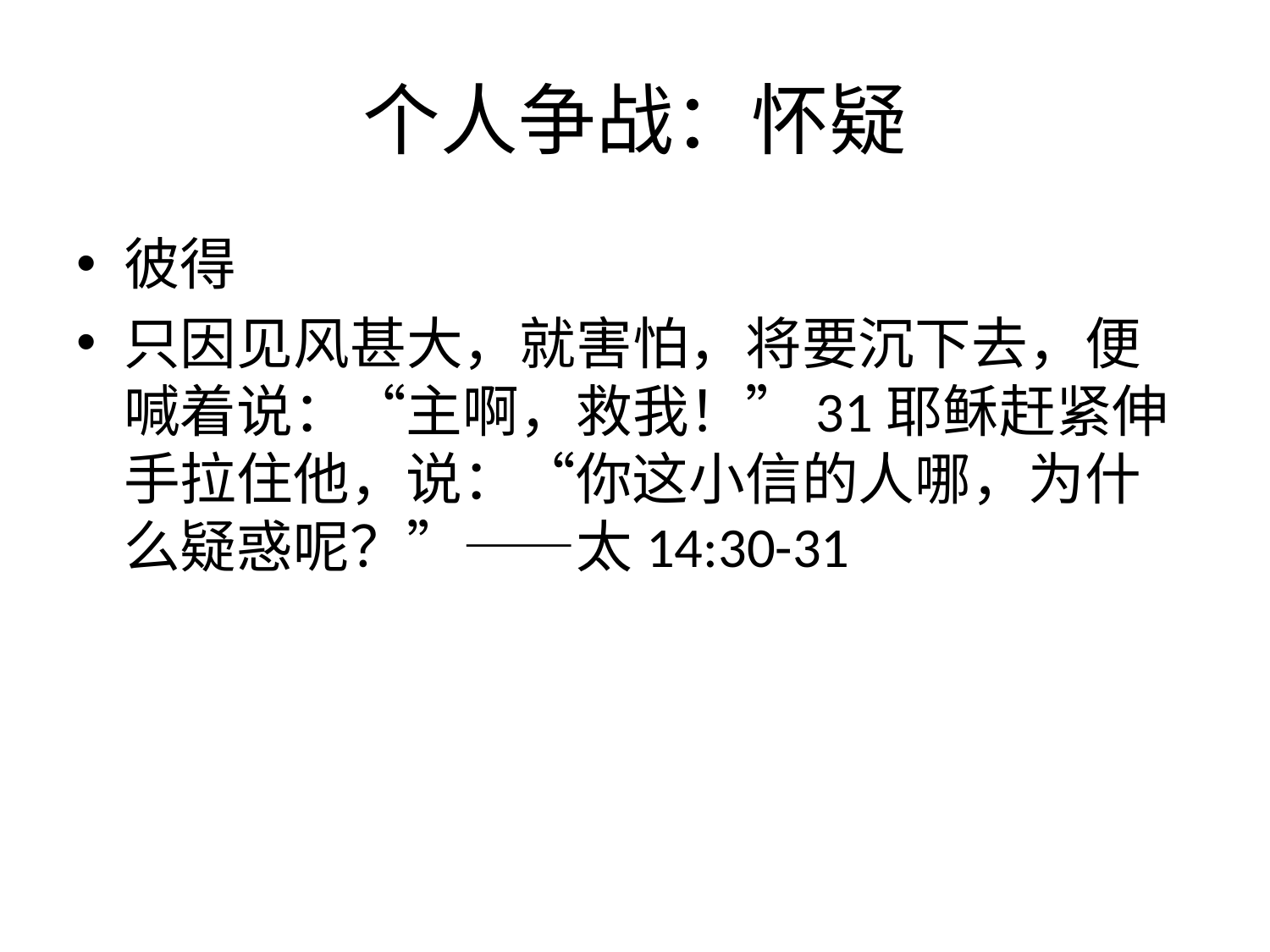

# 个人争战：怀疑
彼得
只因见风甚大，就害怕，将要沉下去，便喊着说：“主啊，救我！”31耶稣赶紧伸手拉住他，说：“你这小信的人哪，为什么疑惑呢？”——太14:30-31